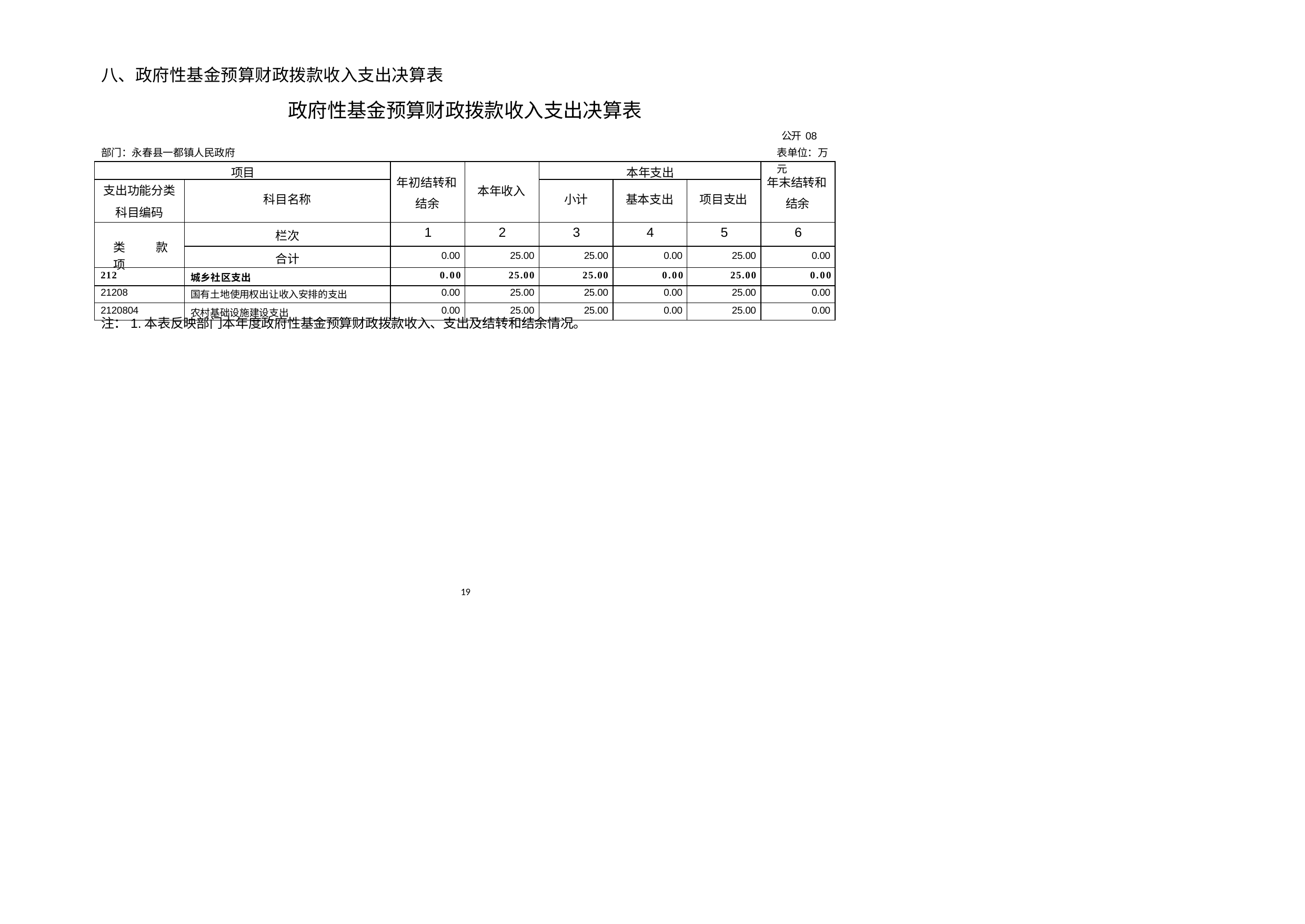

八、政府性基金预算财政拨款收入支出决算表
# 政府性基金预算财政拨款收入支出决算表
公开 08 表单位：万元
部门：永春县一都镇人民政府
| 项目 |  | 年初结转和结余 | 本年收入 | 本年支出 |  |  | 年末结转和结余 |
| --- | --- | --- | --- | --- | --- | --- | --- |
| 支出功能分类 科目编码 | 科目名称 |  |  | 小计 | 基本支出 | 项目支出 |  |
| 类 款 项 | 栏次 | 1 | 2 | 3 | 4 | 5 | 6 |
|  | 合计 | 0.00 | 25.00 | 25.00 | 0.00 | 25.00 | 0.00 |
| 212 | 城乡社区支出 | 0.00 | 25.00 | 25.00 | 0.00 | 25.00 | 0.00 |
| 21208 | 国有土地使用权出让收入安排的支出 | 0.00 | 25.00 | 25.00 | 0.00 | 25.00 | 0.00 |
| 2120804 | 农村基础设施建设支出 | 0.00 | 25.00 | 25.00 | 0.00 | 25.00 | 0.00 |
注：1.本表反映部门本年度政府性基金预算财政拨款收入、支出及结转和结余情况。
19